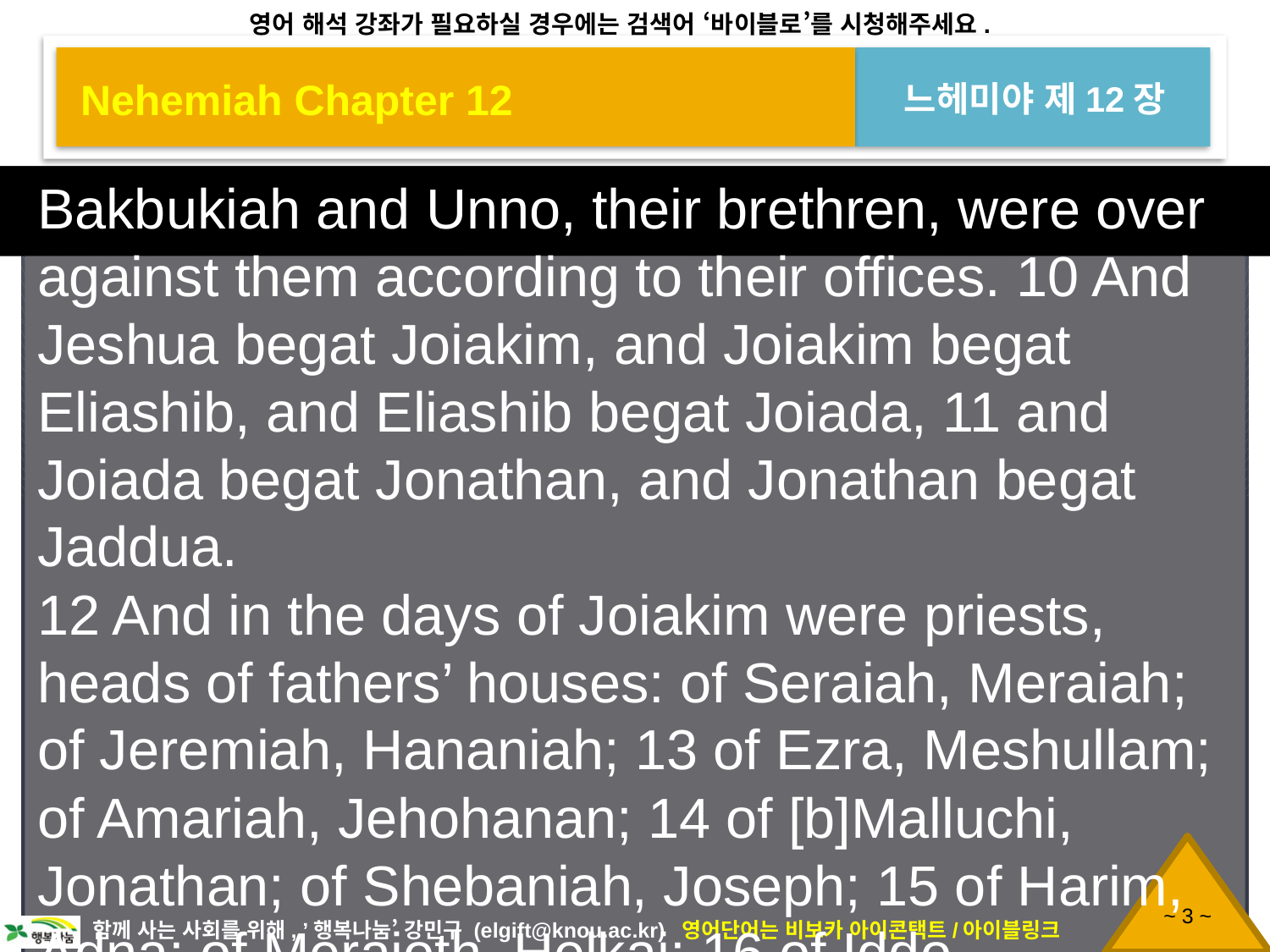

Nehemiah Chapter 12
느헤미야 제12장
Bakbukiah and Unno, their brethren, were over against them according to their offices. 10 And Jeshua begat Joiakim, and Joiakim begat Eliashib, and Eliashib begat Joiada, 11 and Joiada begat Jonathan, and Jonathan begat Jaddua.
12 And in the days of Joiakim were priests, heads of fathers’ houses: of Seraiah, Meraiah; of Jeremiah, Hananiah; 13 of Ezra, Meshullam; of Amariah, Jehohanan; 14 of [b]Malluchi, Jonathan; of Shebaniah, Joseph; 15 of Harim, Adna; of Meraioth, Helkai; 16 of Iddo, Zechariah; of Ginnethon,